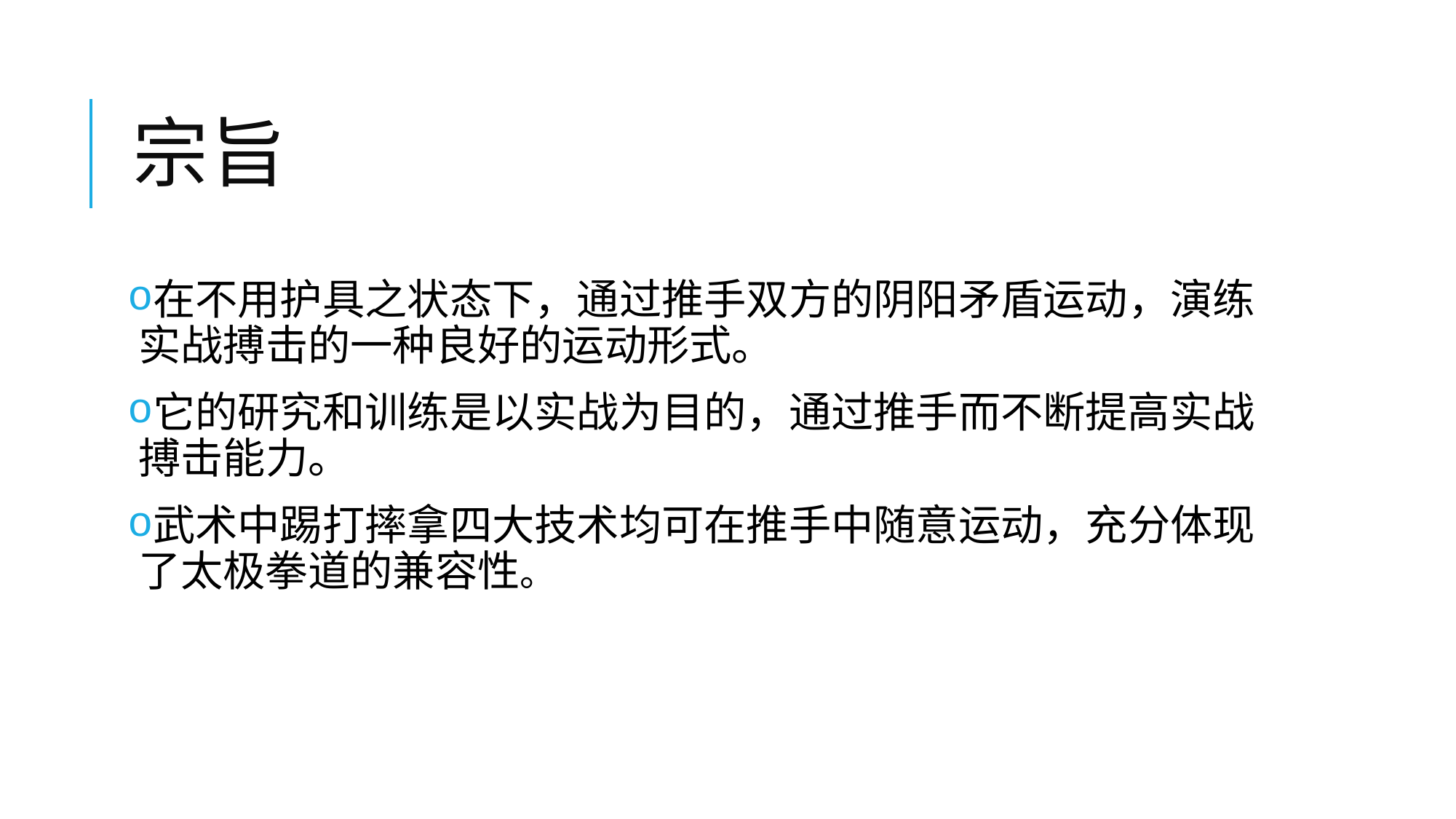

# 宗旨
在不用护具之状态下，通过推手双方的阴阳矛盾运动，演练实战搏击的一种良好的运动形式。
它的研究和训练是以实战为目的，通过推手而不断提高实战搏击能力。
武术中踢打摔拿四大技术均可在推手中随意运动，充分体现了太极拳道的兼容性。